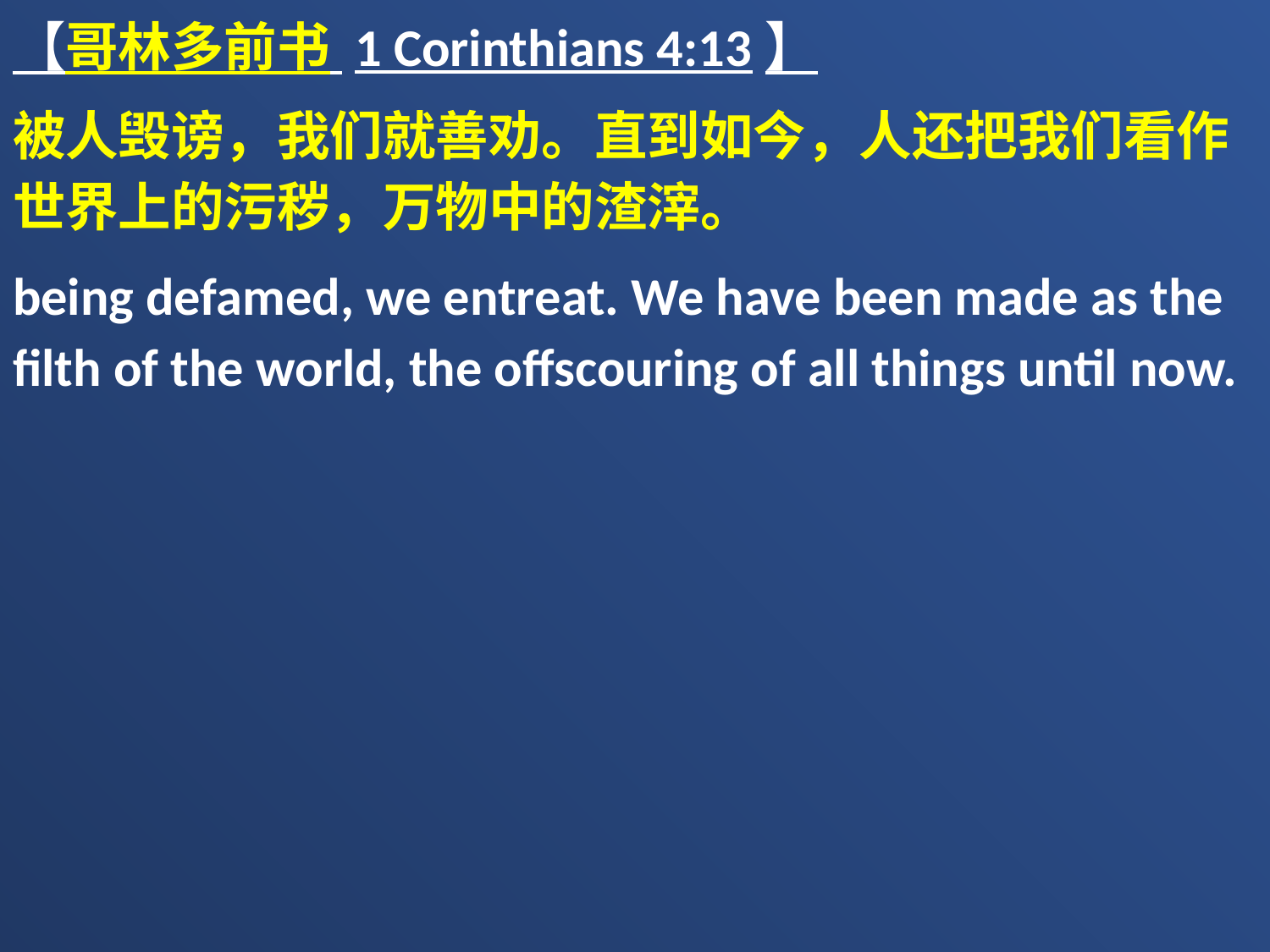

【哥林多前书 1 Corinthians 4:13】
被人毁谤，我们就善劝。直到如今，人还把我们看作世界上的污秽，万物中的渣滓。
being defamed, we entreat. We have been made as the filth of the world, the offscouring of all things until now.